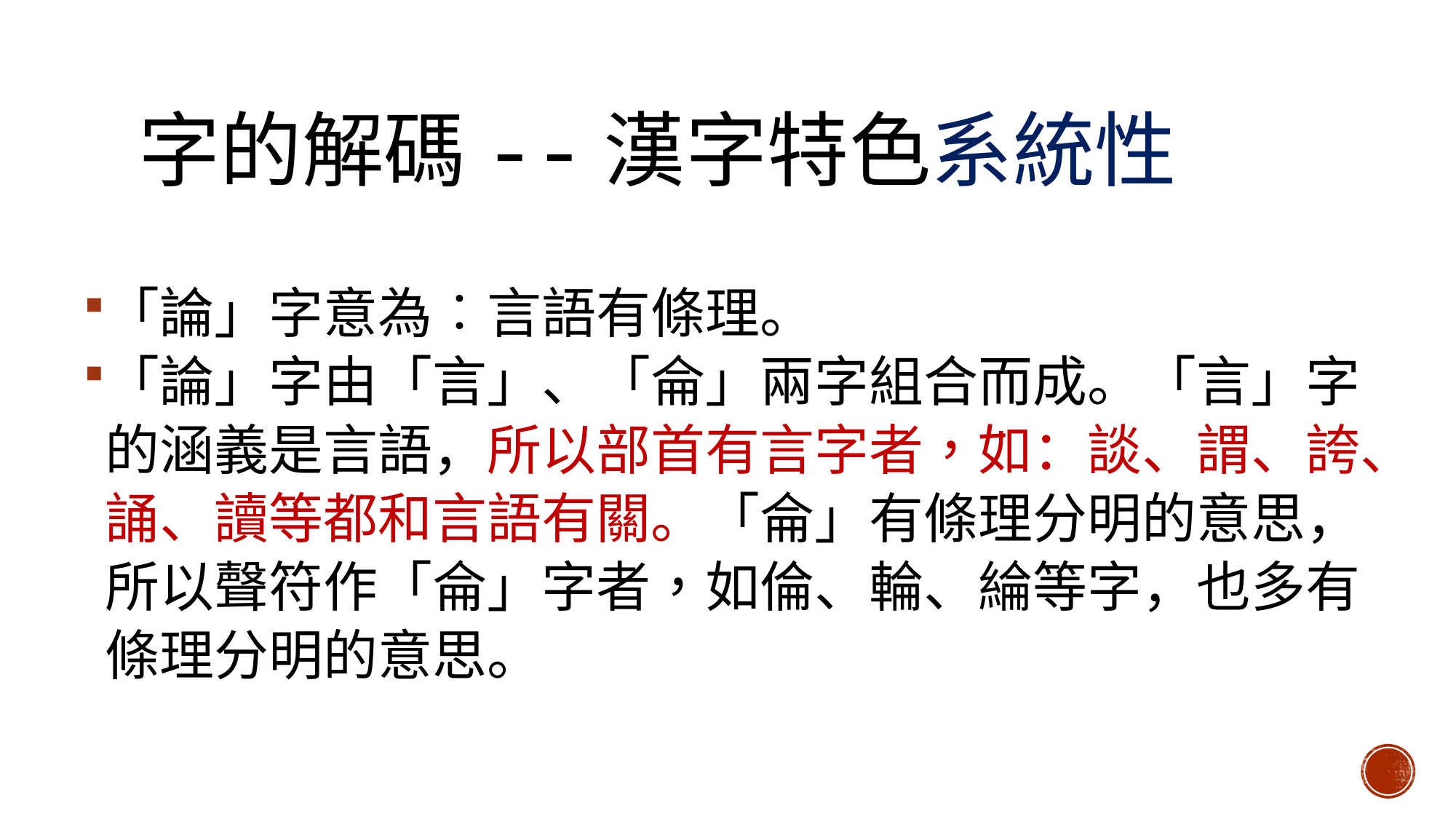

字的解碼--漢字特色系統性
「論」字意為︰言語有條理。
「論」字由「言」、「侖」兩字組合而成。「言」字的涵義是言語，所以部首有言字者，如：談、謂、誇、誦、讀等都和言語有關。「侖」有條理分明的意思，所以聲符作「侖」字者，如倫、輪、綸等字，也多有條理分明的意思。